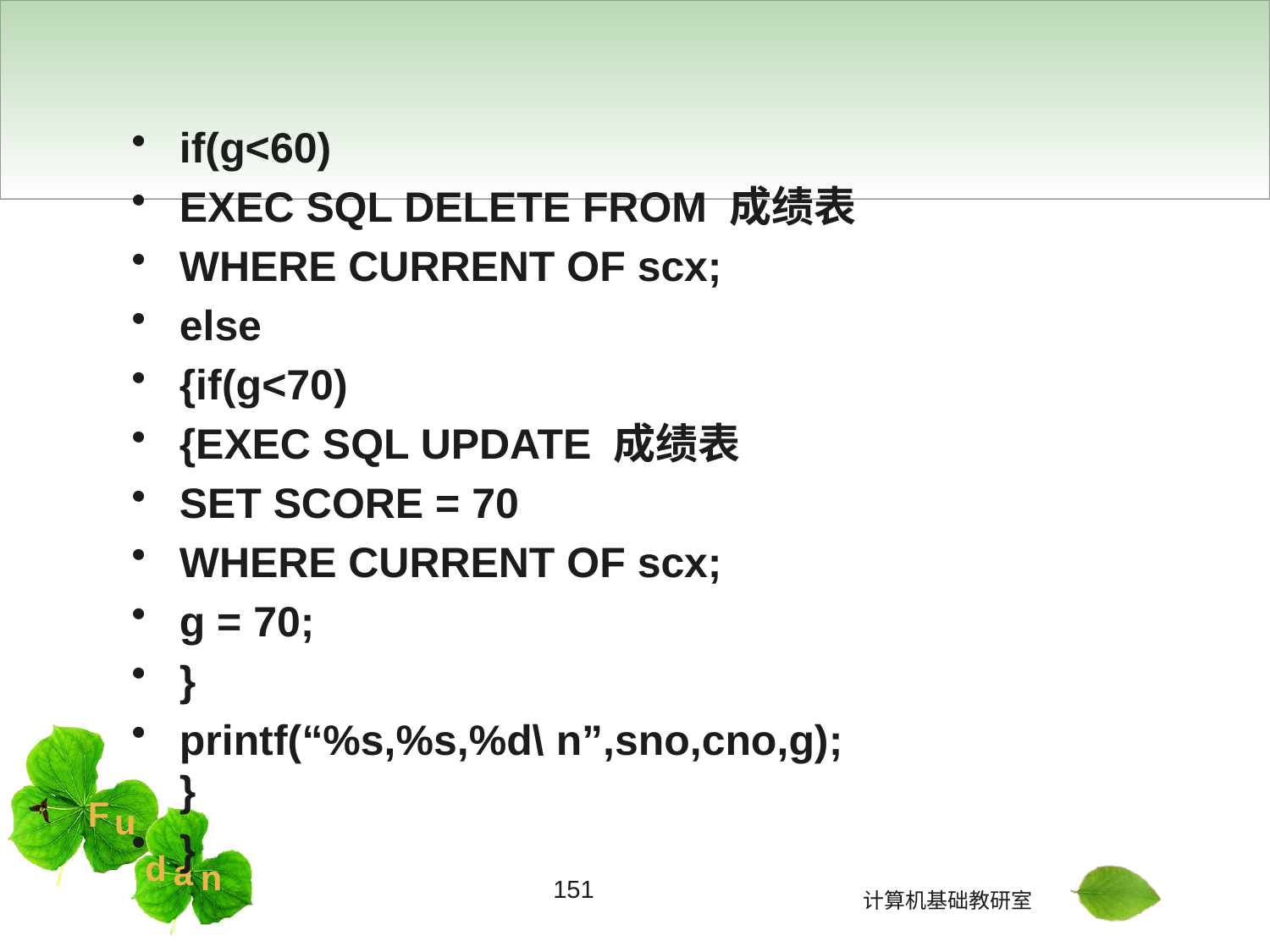

#
if(g<60)
EXEC SQL DELETE FROM 成绩表
WHERE CURRENT OF scx;
else
{if(g<70)
{EXEC SQL UPDATE 成绩表
SET SCORE = 70
WHERE CURRENT OF scx;
g = 70;
}
printf(“%s,%s,%d\ n”,sno,cno,g);
}
}

151